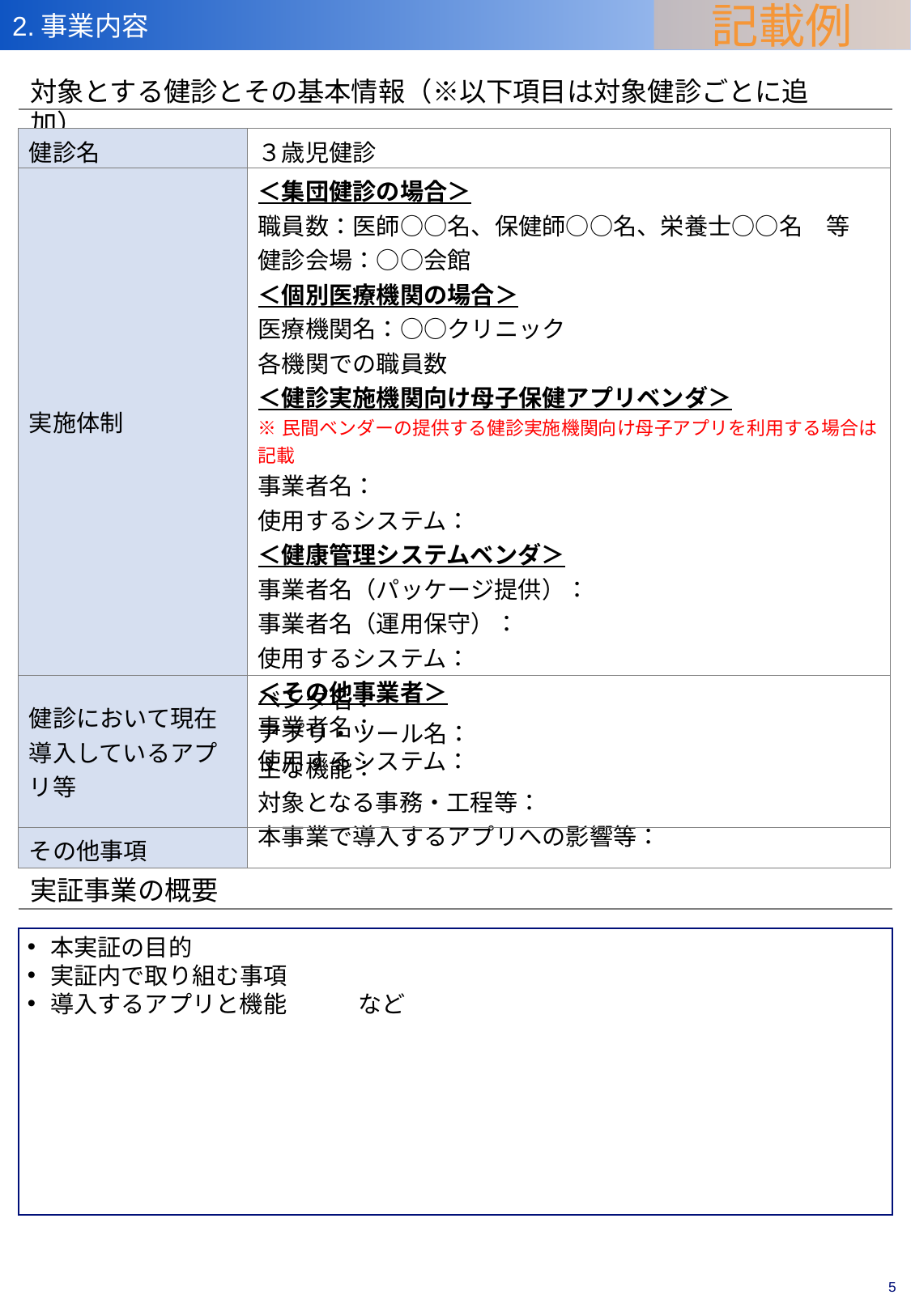

記載例
2.事業内容
対象とする健診とその基本情報（※以下項目は対象健診ごとに追加）
| 健診名 | ３歳児健診 |
| --- | --- |
| 実施体制 | ＜集団健診の場合＞ 職員数：医師○○名、保健師○○名、栄養士○○名　等 健診会場：○○会館 ＜個別医療機関の場合＞ 医療機関名：○○クリニック 各機関での職員数 ＜健診実施機関向け母子保健アプリベンダ＞ ※民間ベンダーの提供する健診実施機関向け母子アプリを利用する場合は記載 事業者名： 使用するシステム： ＜健康管理システムベンダ＞ 事業者名（パッケージ提供）： 事業者名（運用保守）： 使用するシステム： ＜その他事業者＞ 事業者名： 使用するシステム： |
| 健診において現在 導入しているアプリ等 | ベンダ名： アプリ・ツール名： 主な機能： 対象となる事務・工程等： 本事業で導入するアプリへの影響等： |
| その他事項 |  |
実証事業の概要
本実証の目的
実証内で取り組む事項
導入するアプリと機能　　　など